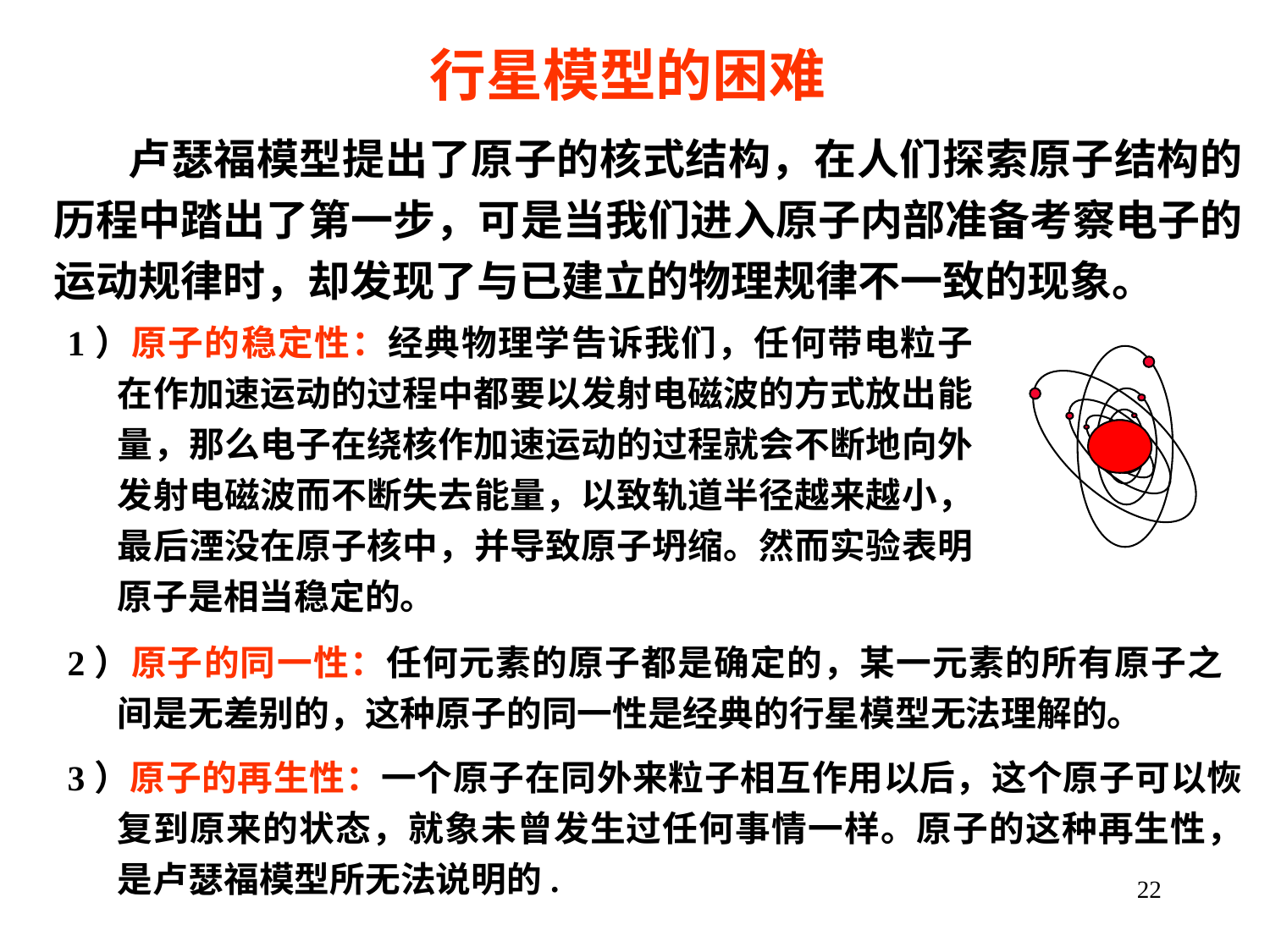

行星模型的困难
 卢瑟福模型提出了原子的核式结构，在人们探索原子结构的历程中踏出了第一步，可是当我们进入原子内部准备考察电子的运动规律时，却发现了与已建立的物理规律不一致的现象。
1）原子的稳定性：经典物理学告诉我们，任何带电粒子在作加速运动的过程中都要以发射电磁波的方式放出能量，那么电子在绕核作加速运动的过程就会不断地向外发射电磁波而不断失去能量，以致轨道半径越来越小，最后湮没在原子核中，并导致原子坍缩。然而实验表明原子是相当稳定的。

2）原子的同一性：任何元素的原子都是确定的，某一元素的所有原子之间是无差别的，这种原子的同一性是经典的行星模型无法理解的。
3）原子的再生性：一个原子在同外来粒子相互作用以后，这个原子可以恢复到原来的状态，就象未曾发生过任何事情一样。原子的这种再生性，是卢瑟福模型所无法说明的.
22